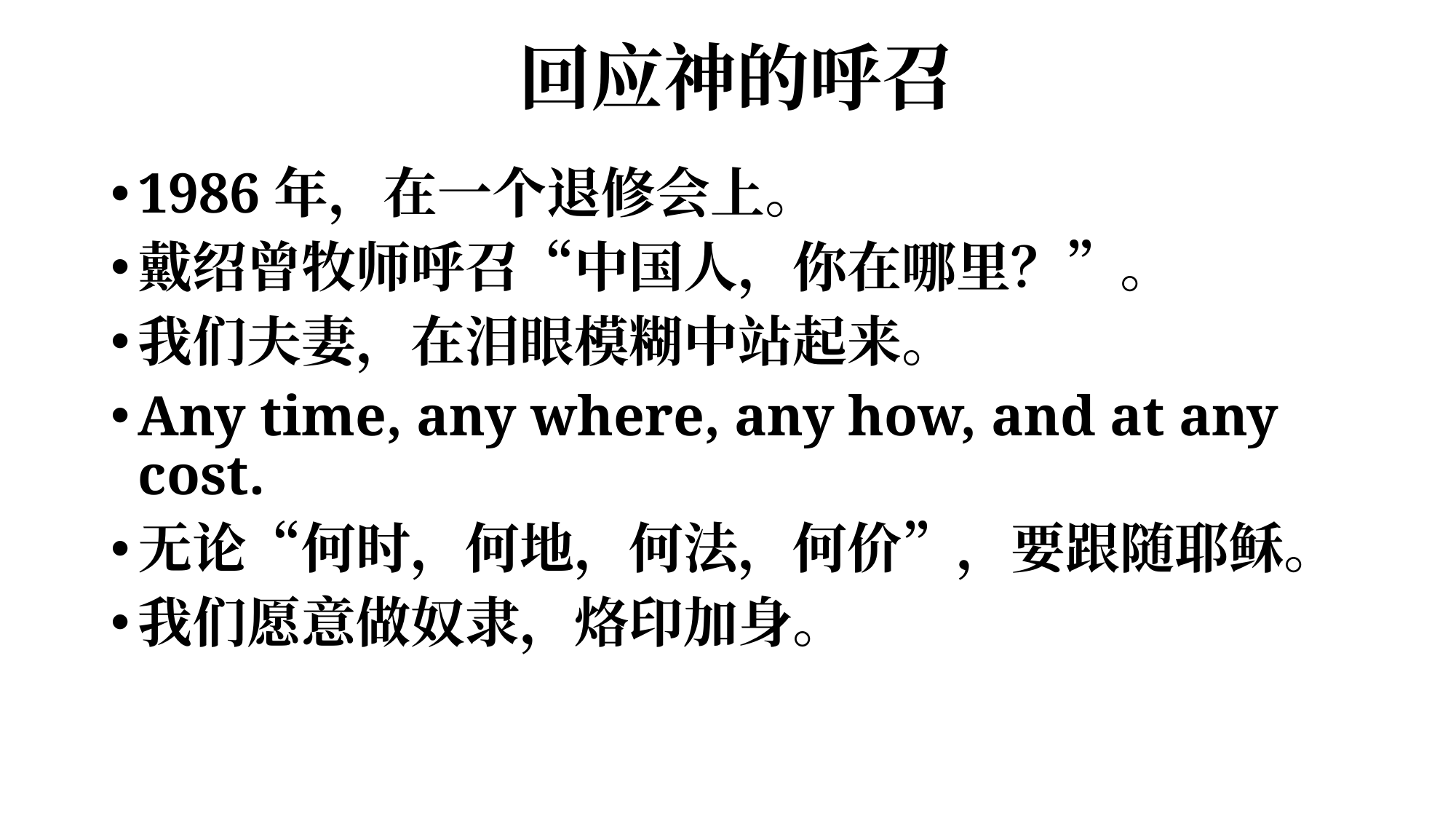

# 回应神的呼召
1986年，在一个退修会上。
戴绍曾牧师呼召“中国人，你在哪里？”。
我们夫妻，在泪眼模糊中站起来。
Any time, any where, any how, and at any cost.
无论“何时，何地，何法，何价”，要跟随耶稣。
我们愿意做奴隶，烙印加身。